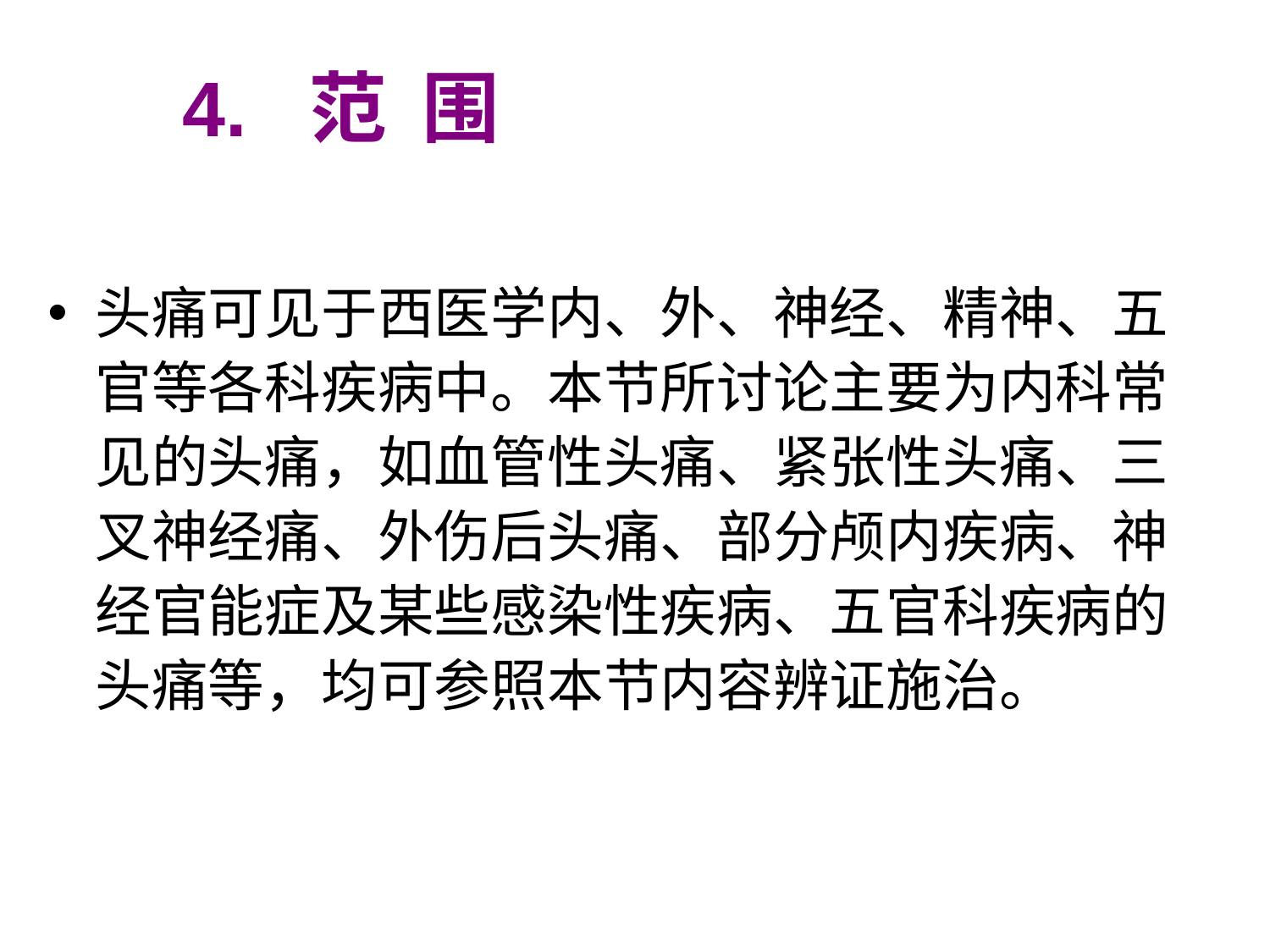

#
  4.  范  围
头痛可见于西医学内、外、神经、精神、五官等各科疾病中。本节所讨论主要为内科常见的头痛，如血管性头痛、紧张性头痛、三叉神经痛、外伤后头痛、部分颅内疾病、神经官能症及某些感染性疾病、五官科疾病的头痛等，均可参照本节内容辨证施治。